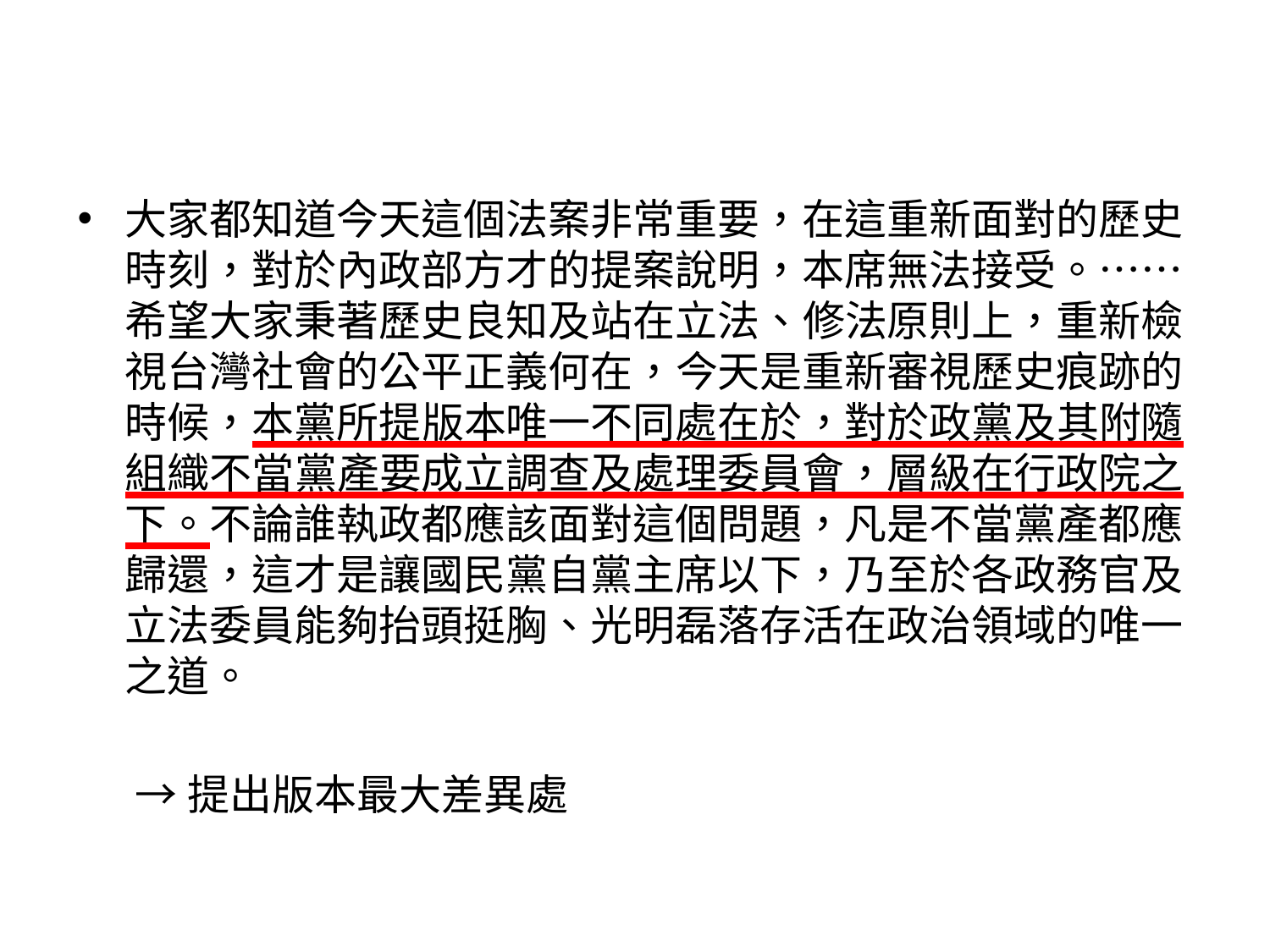

#
大家都知道今天這個法案非常重要，在這重新面對的歷史時刻，對於內政部方才的提案說明，本席無法接受。……希望大家秉著歷史良知及站在立法、修法原則上，重新檢視台灣社會的公平正義何在，今天是重新審視歷史痕跡的時候，本黨所提版本唯一不同處在於，對於政黨及其附隨組織不當黨產要成立調查及處理委員會，層級在行政院之下。不論誰執政都應該面對這個問題，凡是不當黨產都應歸還，這才是讓國民黨自黨主席以下，乃至於各政務官及立法委員能夠抬頭挺胸、光明磊落存活在政治領域的唯一之道。

      →提出版本最大差異處